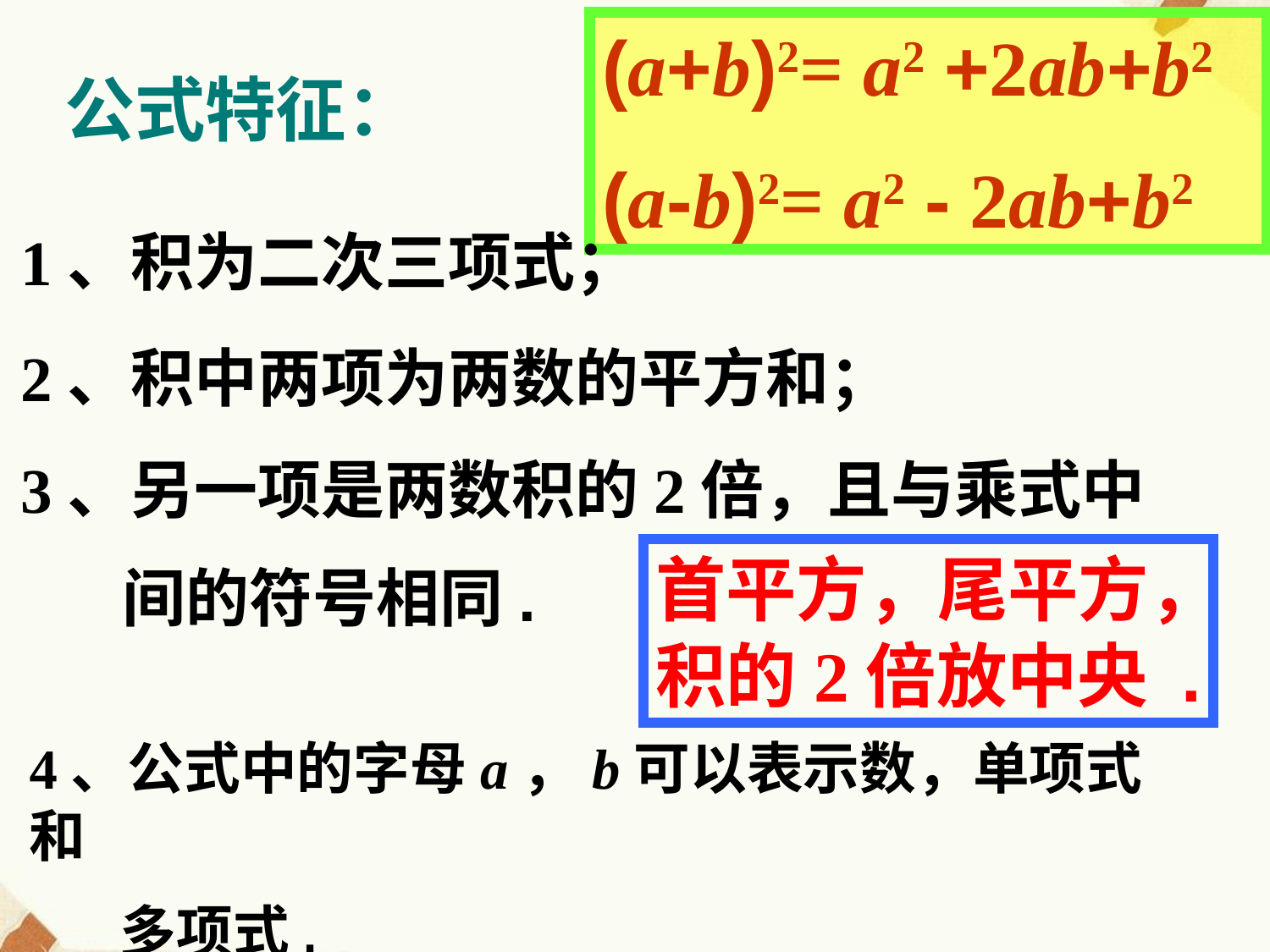

(a+b)2= a2 +2ab+b2
(a-b)2= a2 - 2ab+b2
  公式特征：
1、积为二次三项式；
2、积中两项为两数的平方和；
3、另一项是两数积的2倍，且与乘式中
      间的符号相同.
首平方，尾平方，积的2倍放中央 .
4、公式中的字母a，b可以表示数，单项式和
      多项式.